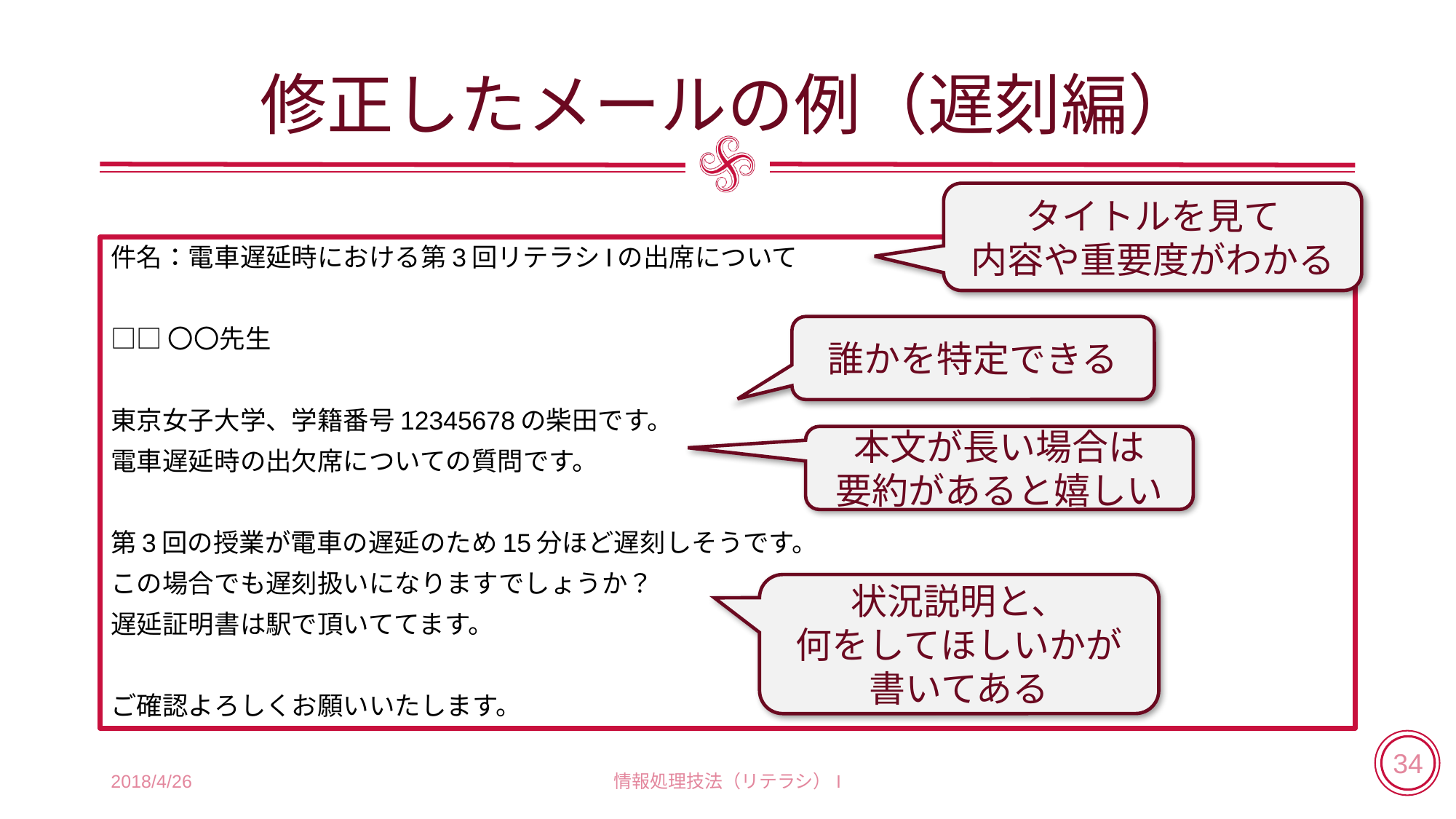

# 修正したメールの例（遅刻編）
タイトルを見て
内容や重要度がわかる
件名：電車遅延時における第3回リテラシIの出席について

□□〇〇先生

東京女子大学、学籍番号12345678の柴田です。
電車遅延時の出欠席についての質問です。

第3回の授業が電車の遅延のため15分ほど遅刻しそうです。
この場合でも遅刻扱いになりますでしょうか？
遅延証明書は駅で頂いててます。

ご確認よろしくお願いいたします。
誰かを特定できる
本文が長い場合は
要約があると嬉しい
状況説明と、
何をしてほしいかが
書いてある
2018/4/26
情報処理技法（リテラシ）I